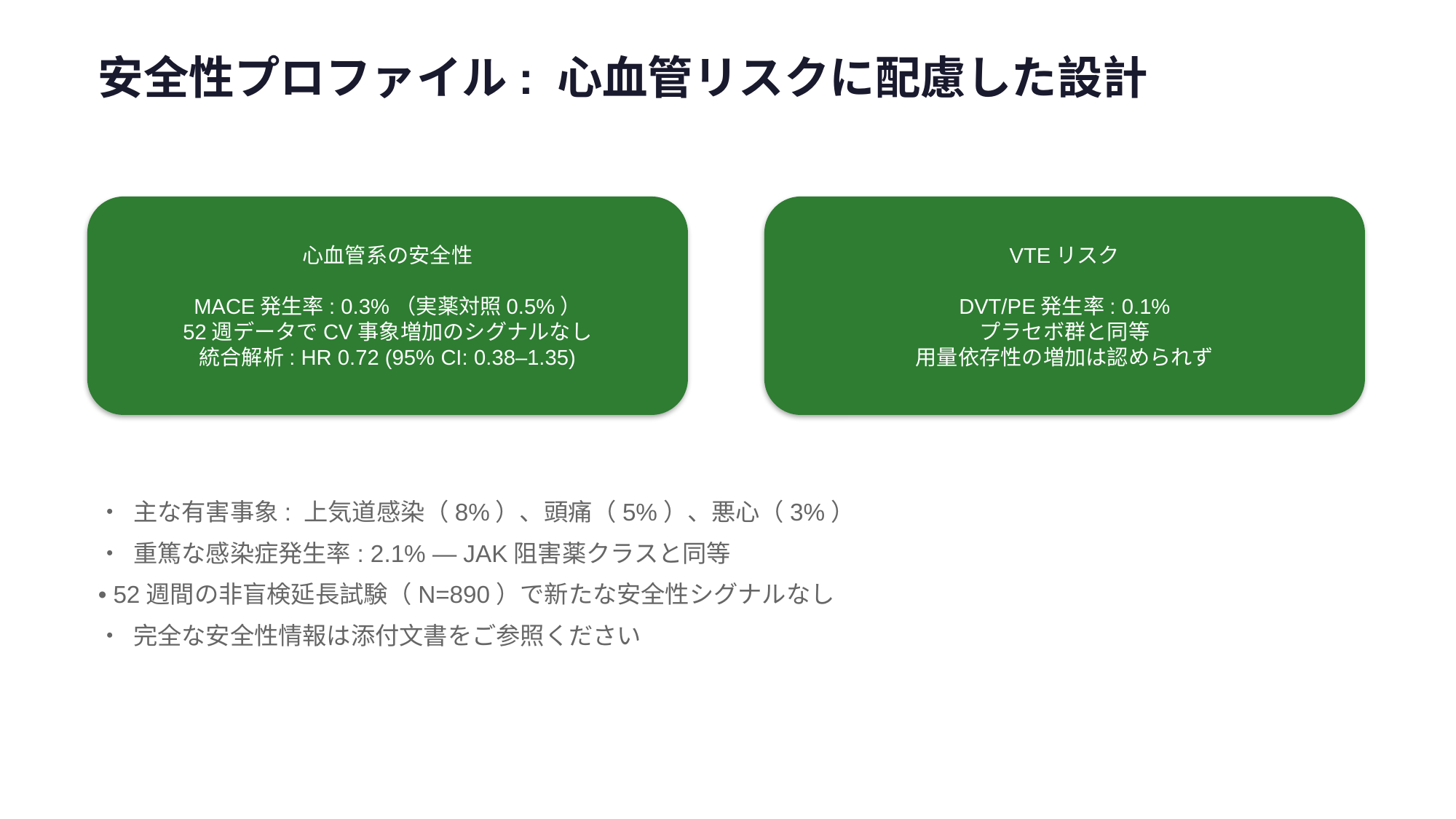

安全性プロファイル: 心血管リスクに配慮した設計
心血管系の安全性
MACE発生率: 0.3%（実薬対照0.5%）
52週データでCV事象増加のシグナルなし
統合解析: HR 0.72 (95% CI: 0.38–1.35)
VTEリスク
DVT/PE発生率: 0.1%
プラセボ群と同等
用量依存性の増加は認められず
• 主な有害事象: 上気道感染（8%）、頭痛（5%）、悪心（3%）
• 重篤な感染症発生率: 2.1% — JAK阻害薬クラスと同等
• 52週間の非盲検延長試験（N=890）で新たな安全性シグナルなし
• 完全な安全性情報は添付文書をご参照ください